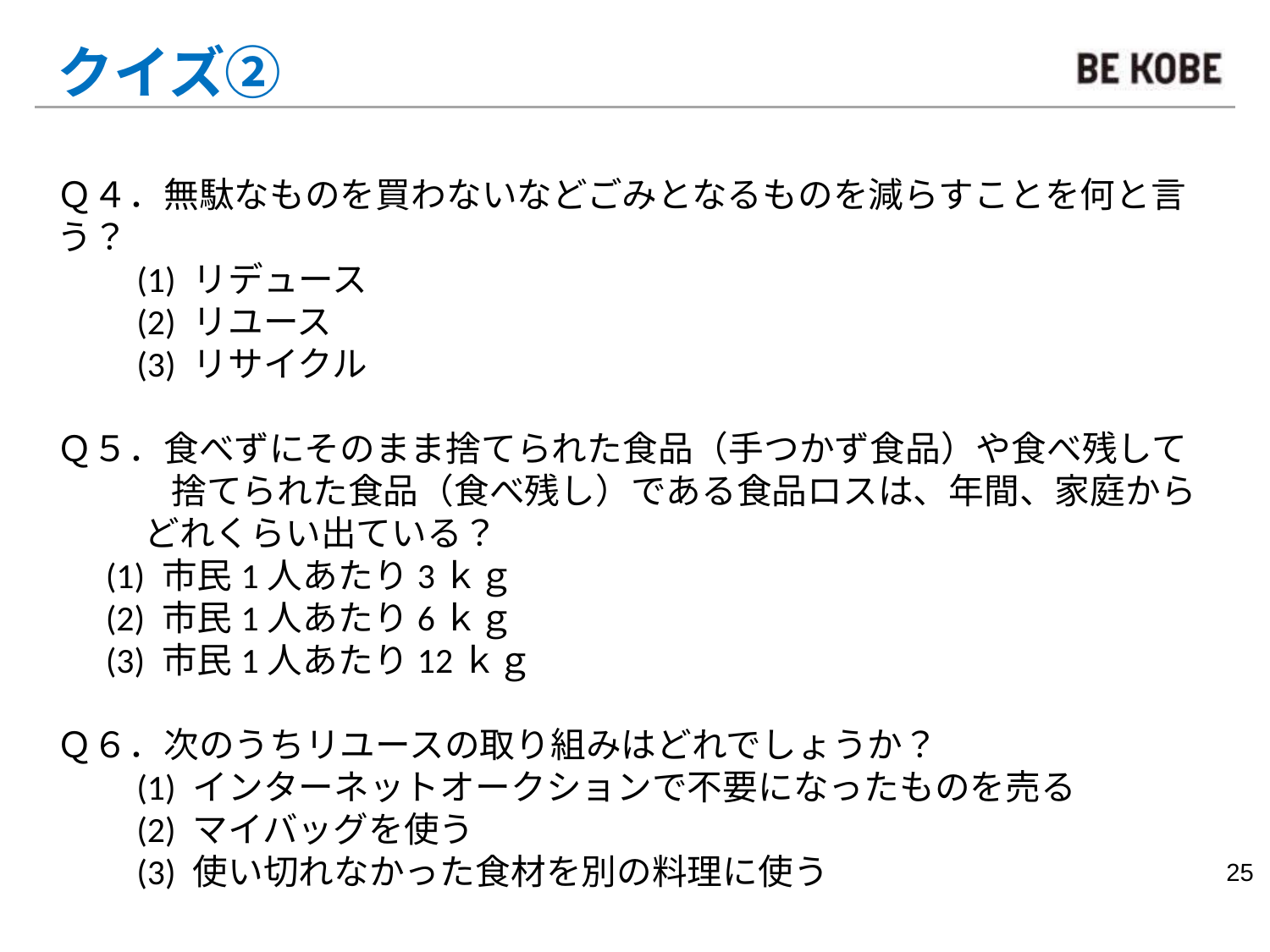

クイズ②
Ｑ４．無駄なものを買わないなどごみとなるものを減らすことを何と言う？
　　(1) リデュース
　　(2) リユース
　　(3) リサイクル

Ｑ５．食べずにそのまま捨てられた食品（手つかず食品）や食べ残して
　　　 捨てられた食品（食べ残し）である食品ロスは、年間、家庭から
          どれくらい出ている？
      (1) 市民1人あたり3ｋｇ
      (2) 市民1人あたり6ｋｇ
      (3) 市民1人あたり12ｋｇ

Ｑ６．次のうちリユースの取り組みはどれでしょうか？
　　(1) インターネットオークションで不要になったものを売る
　　(2) マイバッグを使う
　　(3) 使い切れなかった食材を別の料理に使う